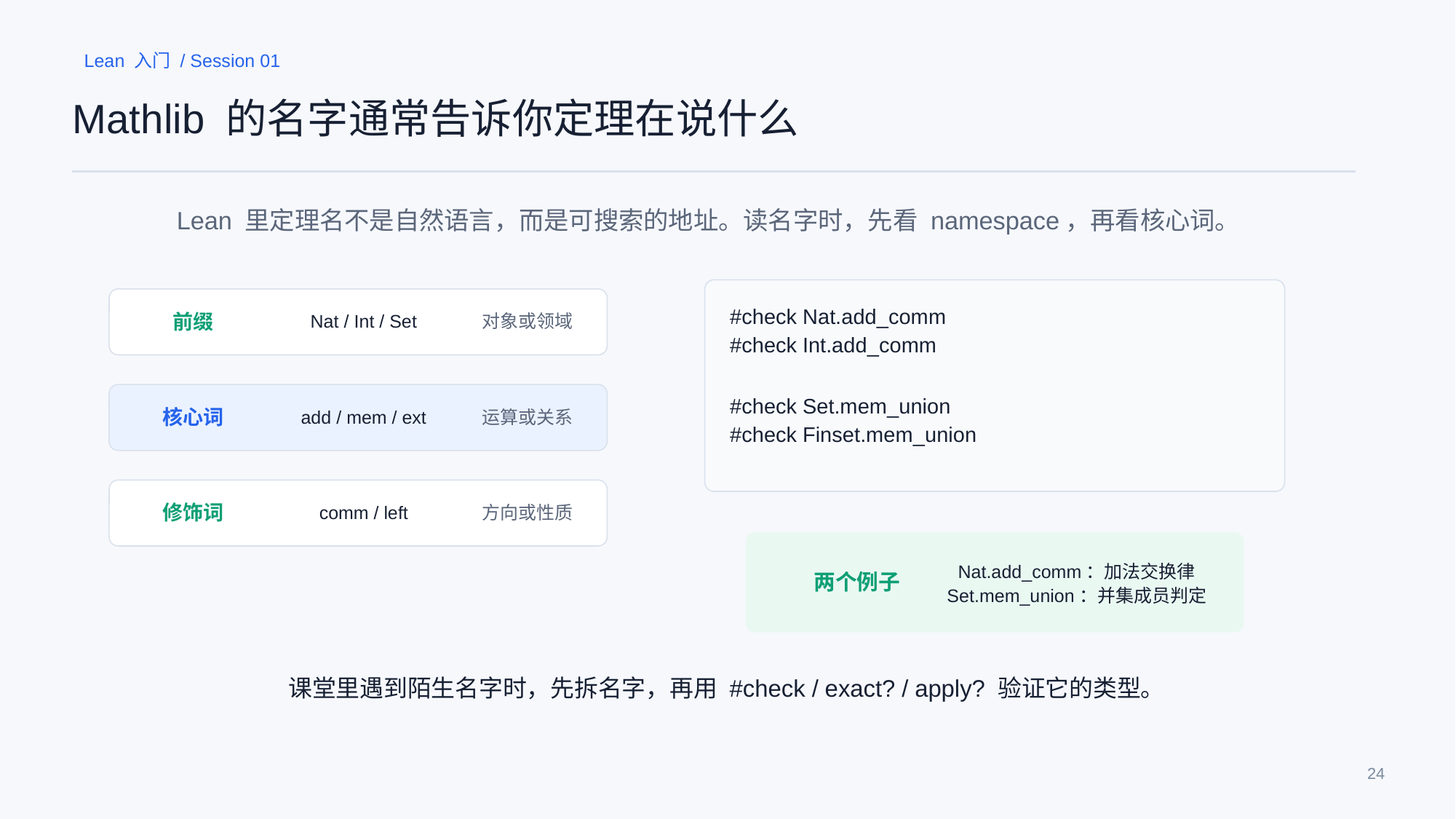

Lean 入门 / Session 01
Mathlib 的名字通常告诉你定理在说什么

Lean 里定理名不是自然语言，而是可搜索的地址。读名字时，先看 namespace，再看核心词。

#check Nat.add_comm
#check Int.add_comm

#check Set.mem_union
#check Finset.mem_union
前缀
Nat / Int / Set
对象或领域

核心词
add / mem / ext
运算或关系

修饰词
comm / left
方向或性质

Nat.add_comm：加法交换律
Set.mem_union：并集成员判定
两个例子
课堂里遇到陌生名字时，先拆名字，再用 #check / exact? / apply? 验证它的类型。
24